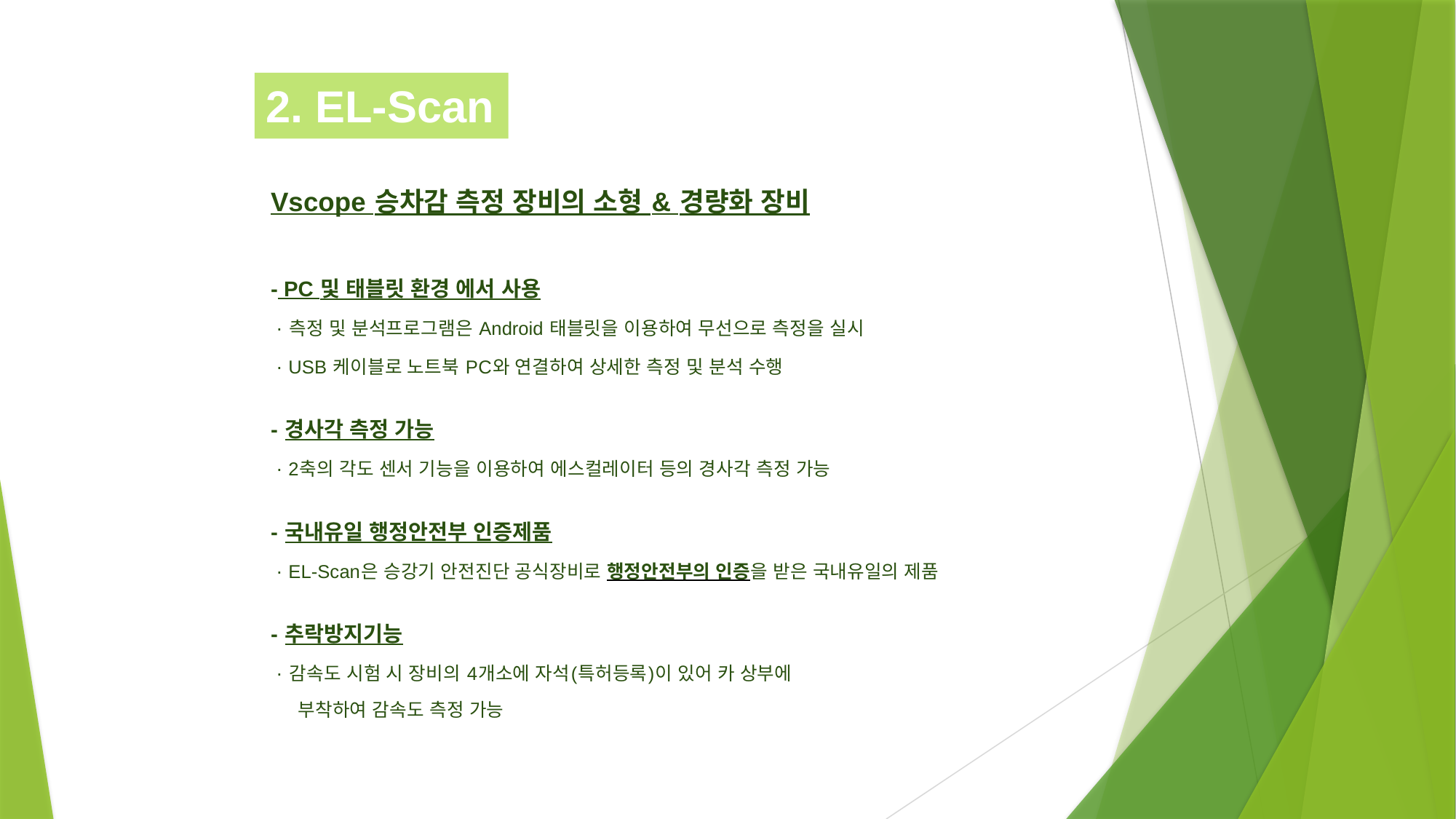

2. EL-Scan
Vscope 승차감 측정 장비의 소형 & 경량화 장비

- PC 및 태블릿 환경 에서 사용
 · 측정 및 분석프로그램은 Android 태블릿을 이용하여 무선으로 측정을 실시
 · USB 케이블로 노트북 PC와 연결하여 상세한 측정 및 분석 수행

- 경사각 측정 가능
 · 2축의 각도 센서 기능을 이용하여 에스컬레이터 등의 경사각 측정 가능

- 국내유일 행정안전부 인증제품
 · EL-Scan은 승강기 안전진단 공식장비로 행정안전부의 인증을 받은 국내유일의 제품

- 추락방지기능
 · 감속도 시험 시 장비의 4개소에 자석(특허등록)이 있어 카 상부에
     부착하여 감속도 측정 가능